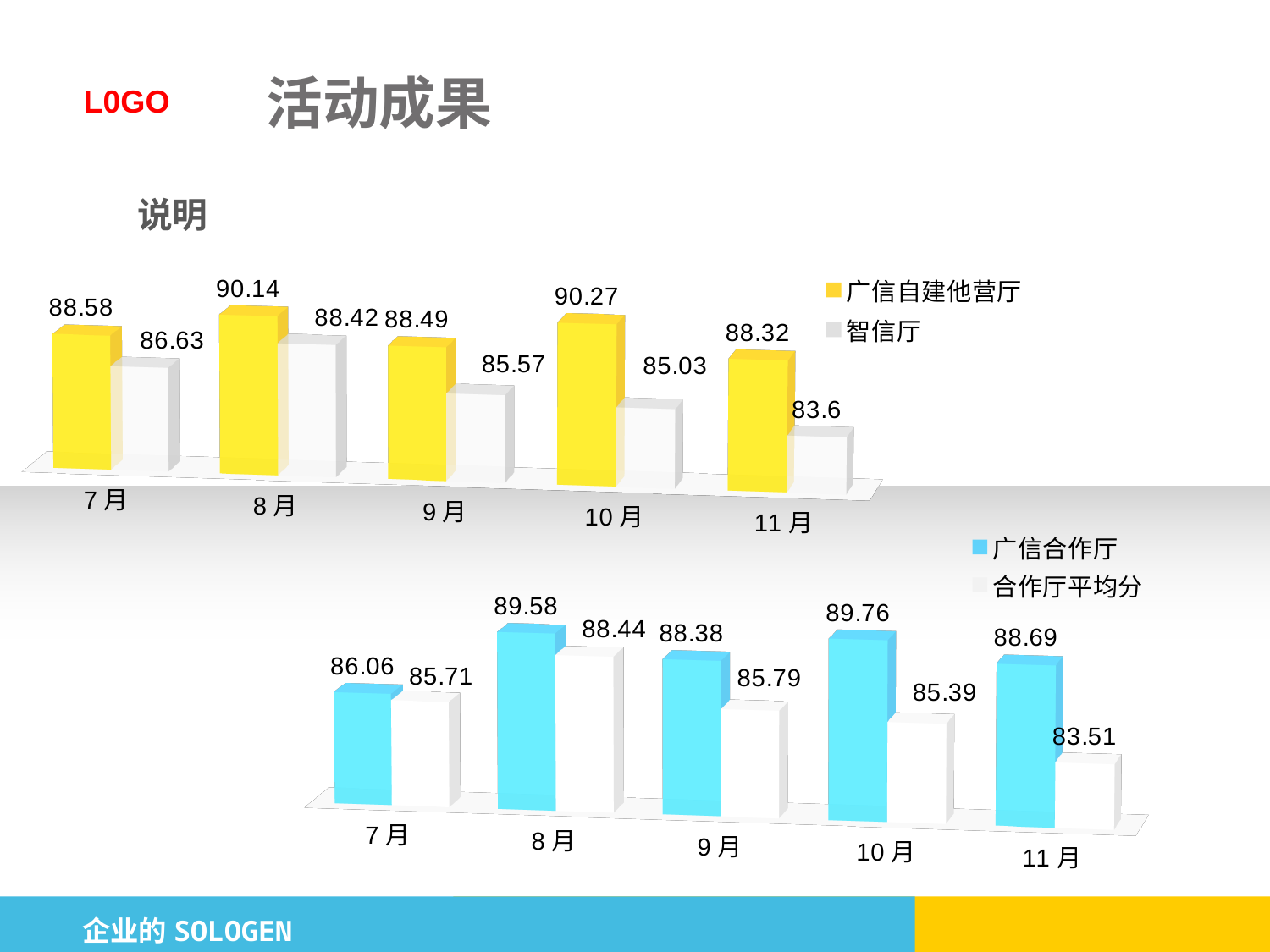

# 活动成果
说明

[unsupported chart]

[unsupported chart]